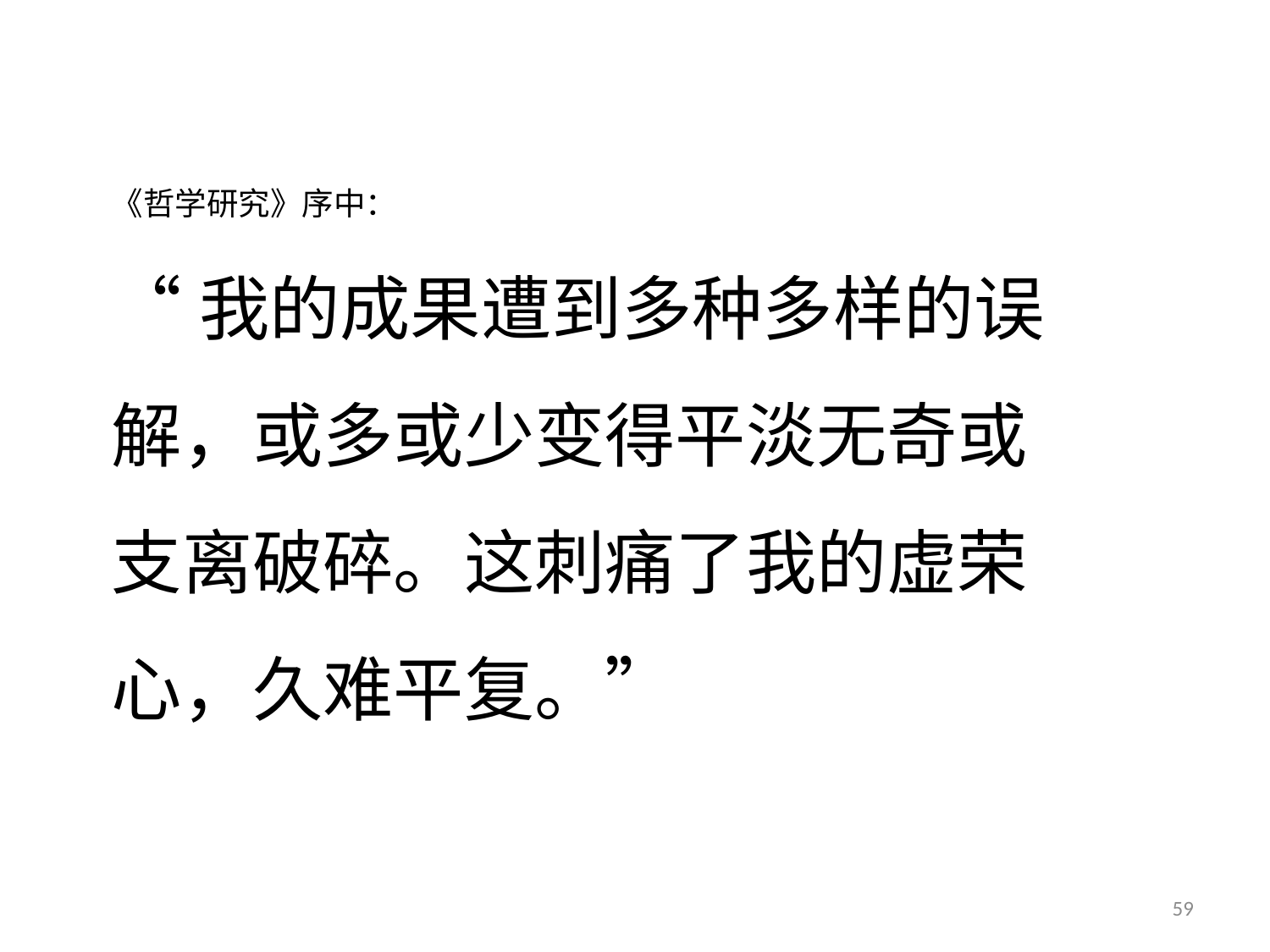

《哲学研究》序中：
“我的成果遭到多种多样的误解，或多或少变得平淡无奇或支离破碎。这刺痛了我的虚荣心，久难平复。”
59